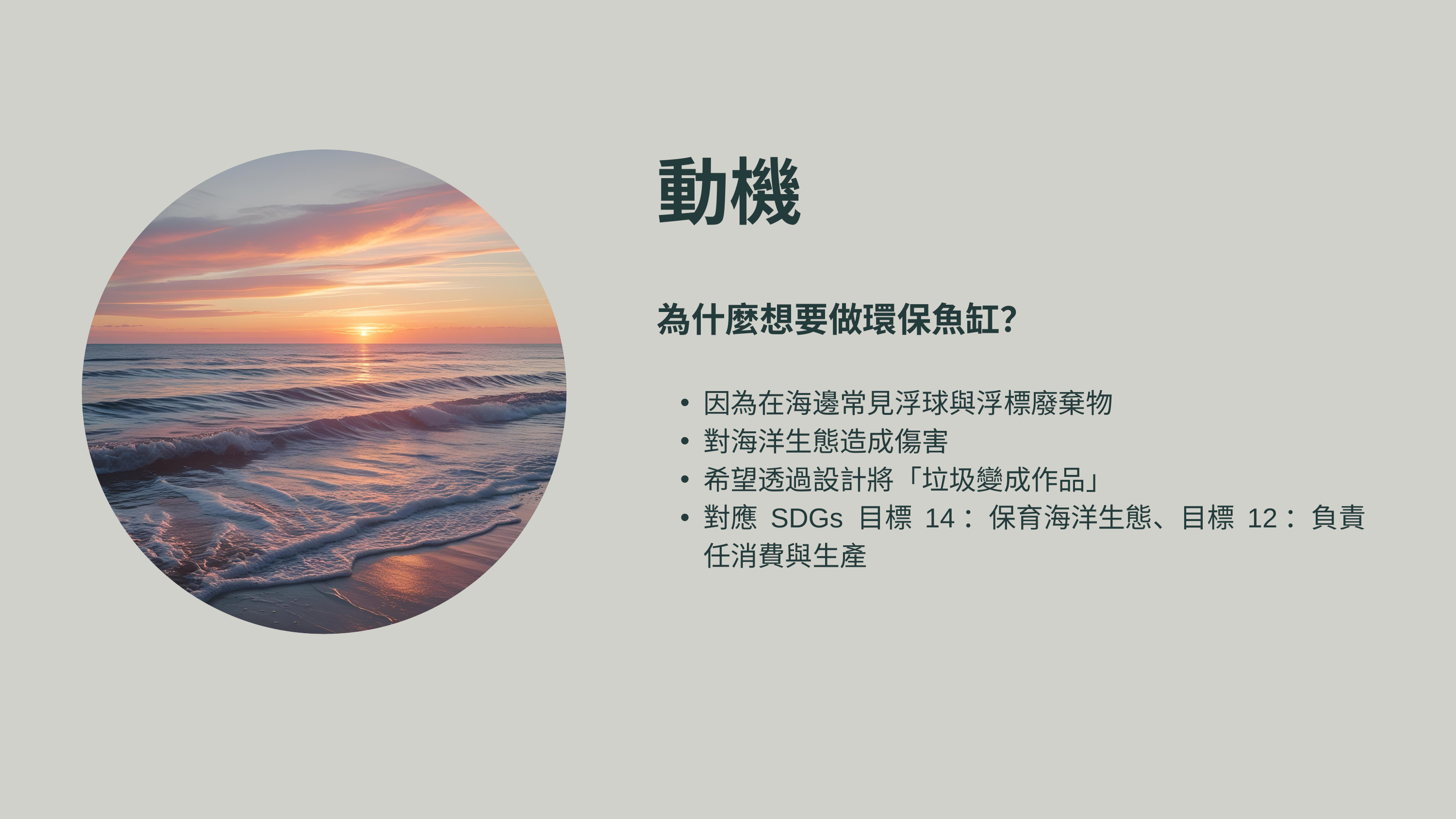

動機
為什麼想要做環保魚缸？

因為在海邊常見浮球與浮標廢棄物
對海洋生態造成傷害
希望透過設計將「垃圾變成作品」
對應 SDGs 目標 14：保育海洋生態、目標 12：負責任消費與生產